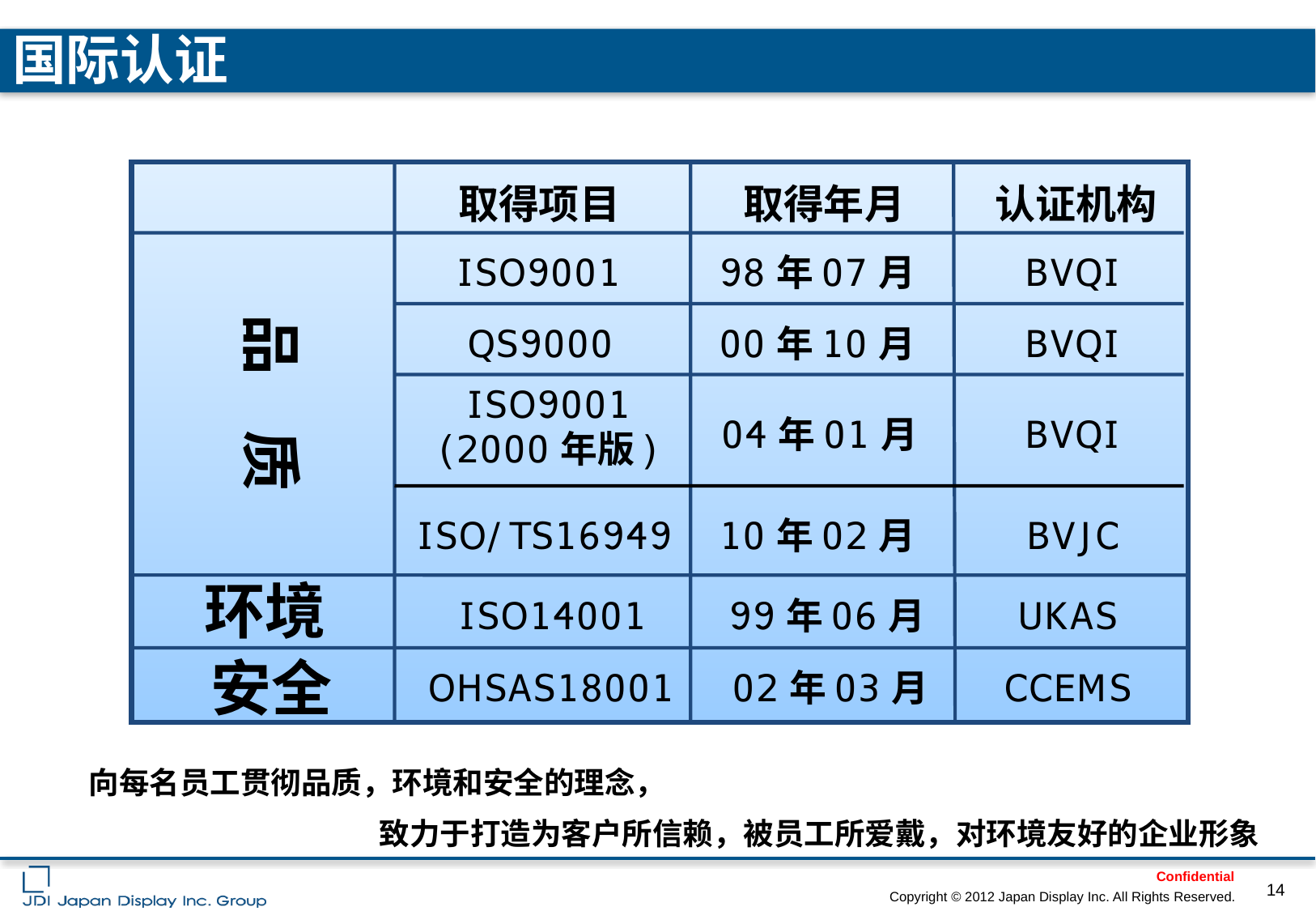

国际认证

取得项目
取得年月
认证机构

ISO9001
  98年07月
BVQI
品    质

QS9000
  00年10月
BVQI

ISO9001
(2000年版)
   04年01月
BVQI

ISO/TS16949
  10年02月
BVJC
环境

ISO14001
   99年06月
UKAS
安全

OHSAS18001
   02年03月
CCEMS
向每名员工贯彻品质，环境和安全的理念，
致力于打造为客户所信赖，被员工所爱戴，对环境友好的企业形象